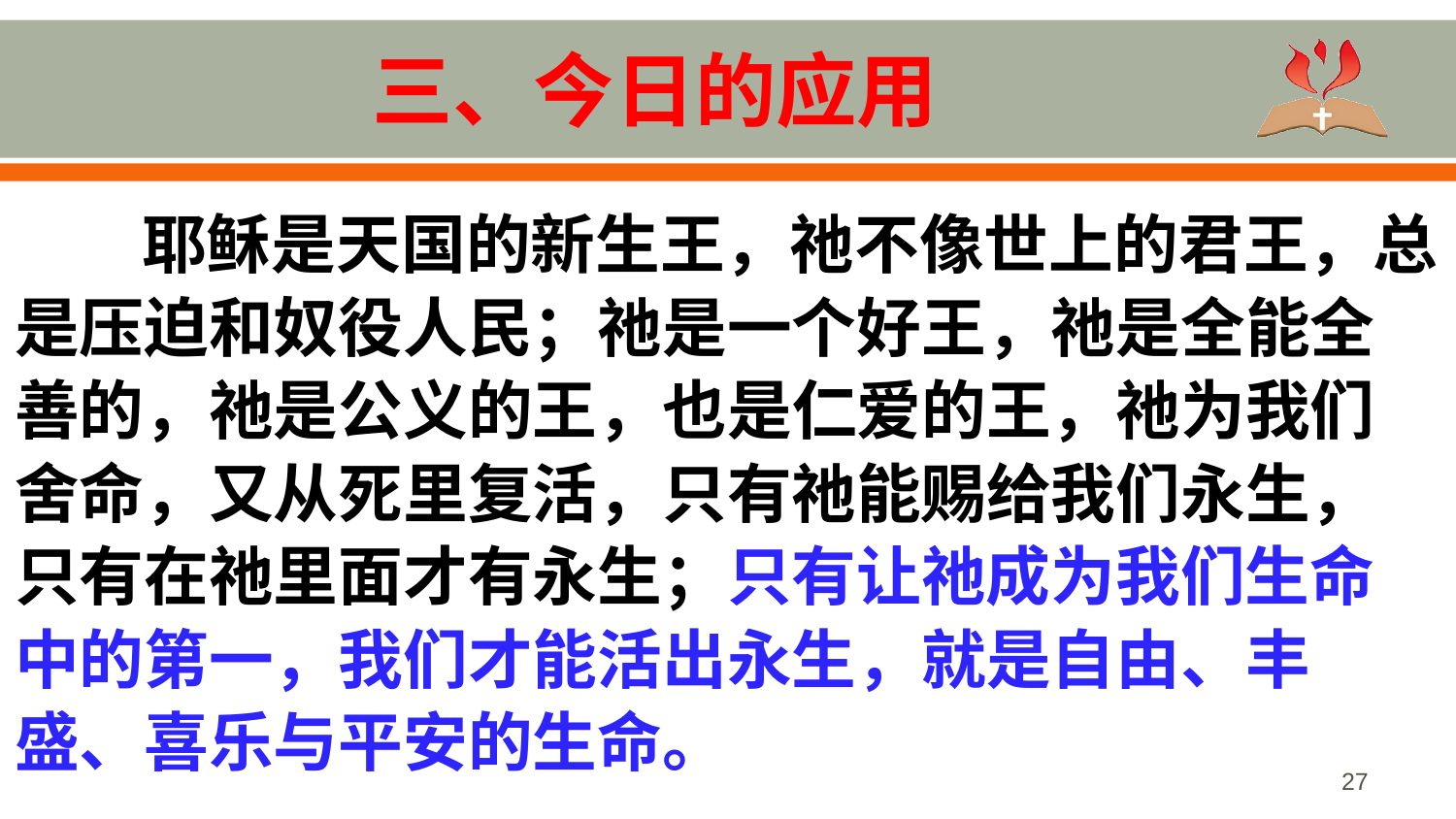

# 三、今日的应用
耶稣是天国的新生王，祂不像世上的君王，总是压迫和奴役人民；祂是一个好王，祂是全能全善的，祂是公义的王，也是仁爱的王，祂为我们舍命，又从死里复活，只有祂能赐给我们永生，只有在祂里面才有永生；只有让祂成为我们生命中的第一，我们才能活出永生，就是自由、丰盛、喜乐与平安的生命。

27